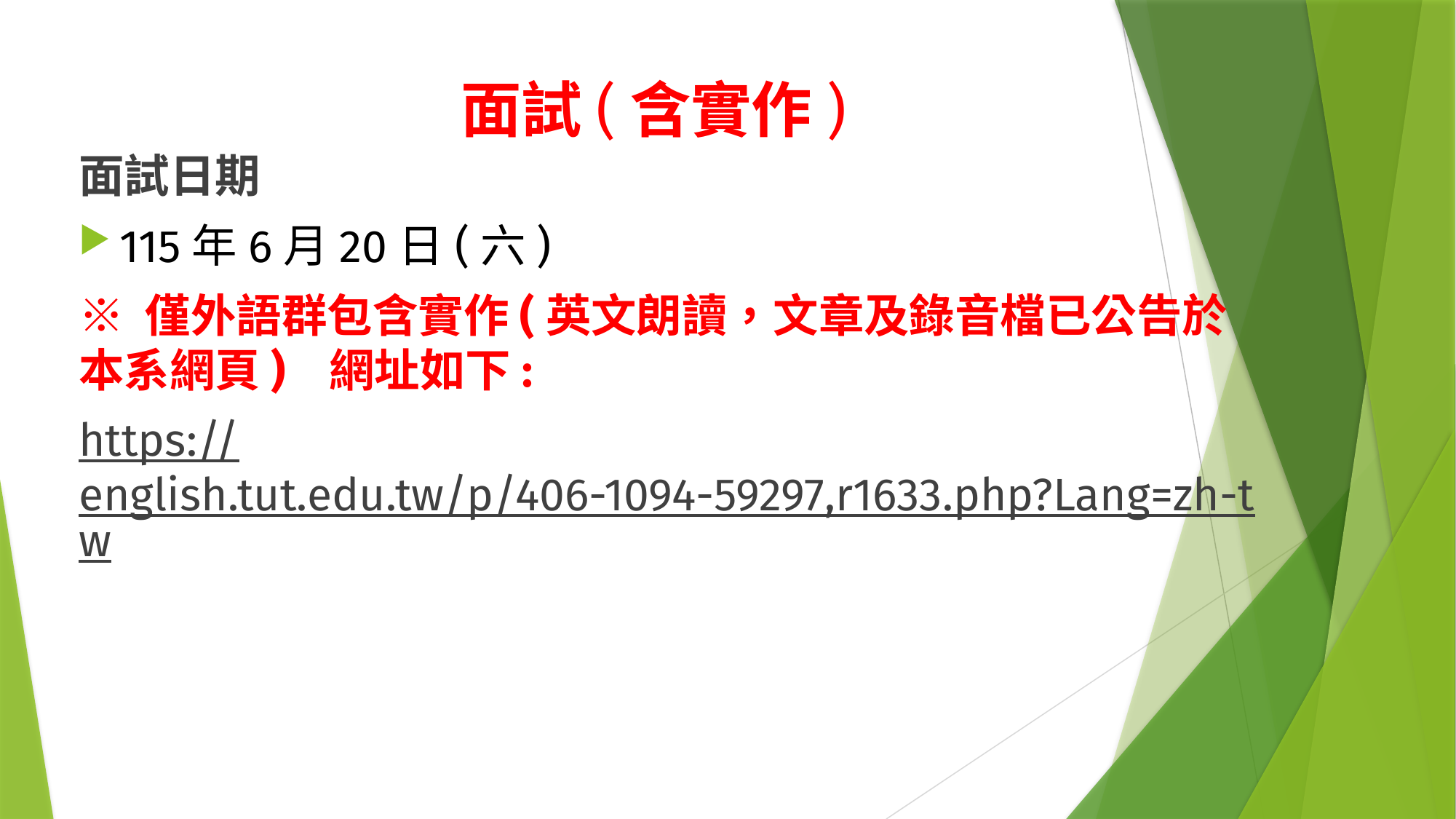

面試(含實作)
面試日期
115年6月20日(六)
※ 僅外語群包含實作(英文朗讀，文章及錄音檔已公告於本系網頁)   網址如下:
https://english.tut.edu.tw/p/406-1094-59297,r1633.php?Lang=zh-tw